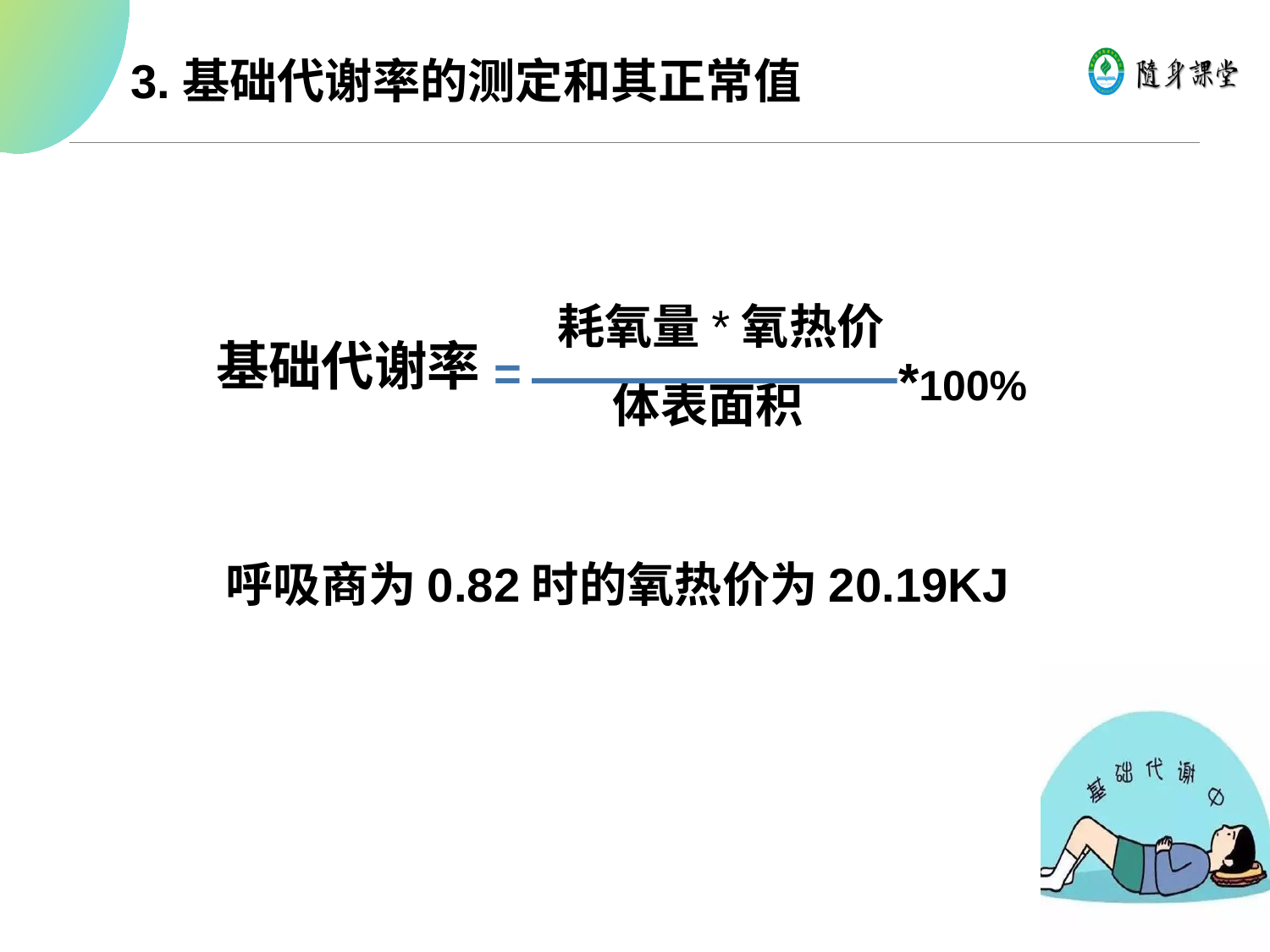

3.基础代谢率的测定和其正常值
耗氧量*氧热价
基础代谢率
=
*100%
体表面积

呼吸商为0.82时的氧热价为20.19KJ